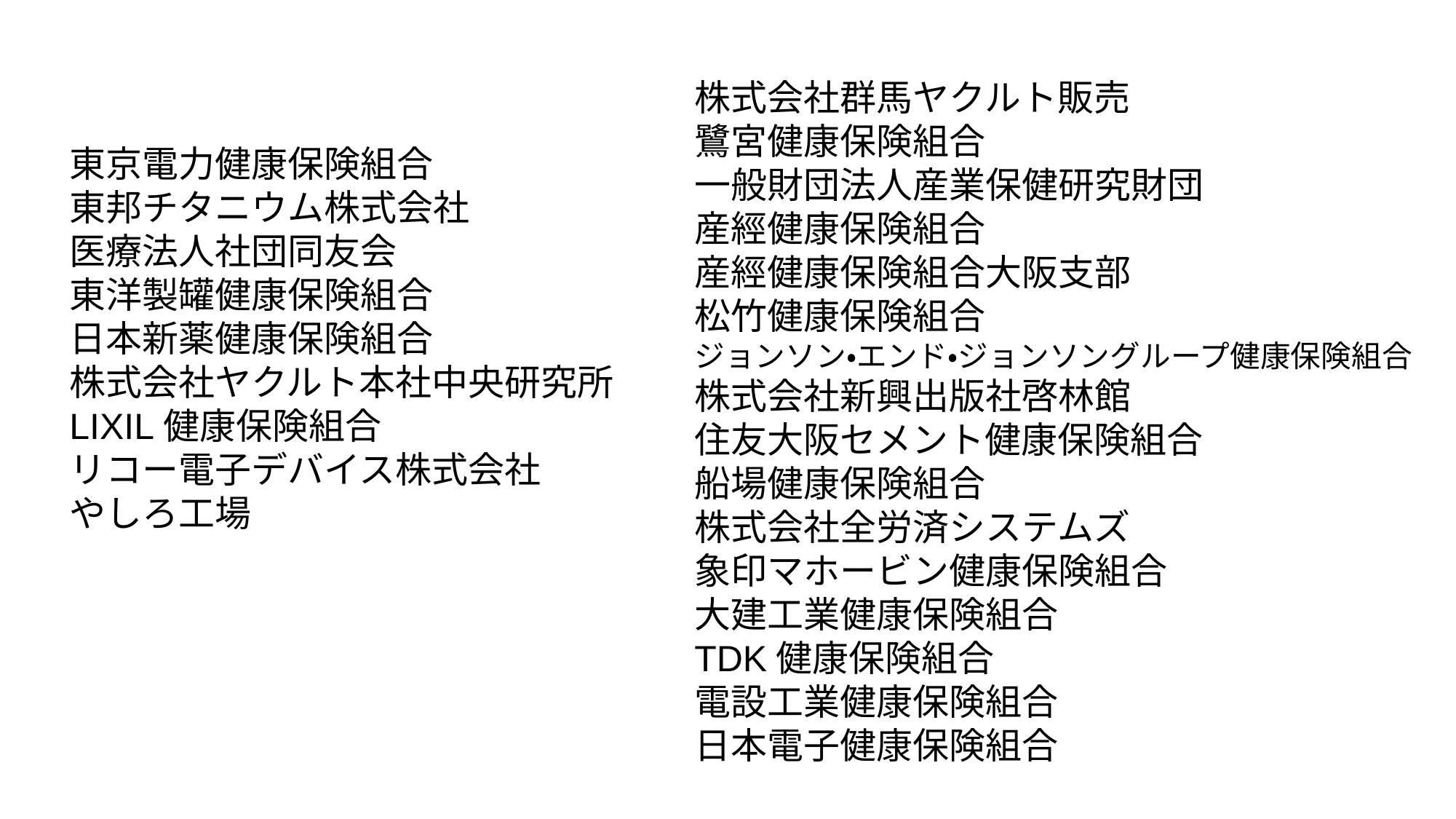

株式会社群馬ヤクルト販売
鷺宮健康保険組合
一般財団法人産業保健研究財団
産經健康保険組合
産經健康保険組合大阪支部
松竹健康保険組合
ジョンソン・エンド・ジョンソングループ健康保険組合
株式会社新興出版社啓林館
住友大阪セメント健康保険組合
船場健康保険組合
株式会社全労済システムズ
象印マホービン健康保険組合
大建工業健康保険組合
TDK健康保険組合
電設工業健康保険組合
日本電子健康保険組合

東京電力健康保険組合
東邦チタニウム株式会社
医療法人社団同友会
東洋製罐健康保険組合
日本新薬健康保険組合
株式会社ヤクルト本社中央研究所
LIXIL健康保険組合
リコー電子デバイス株式会社
やしろ工場